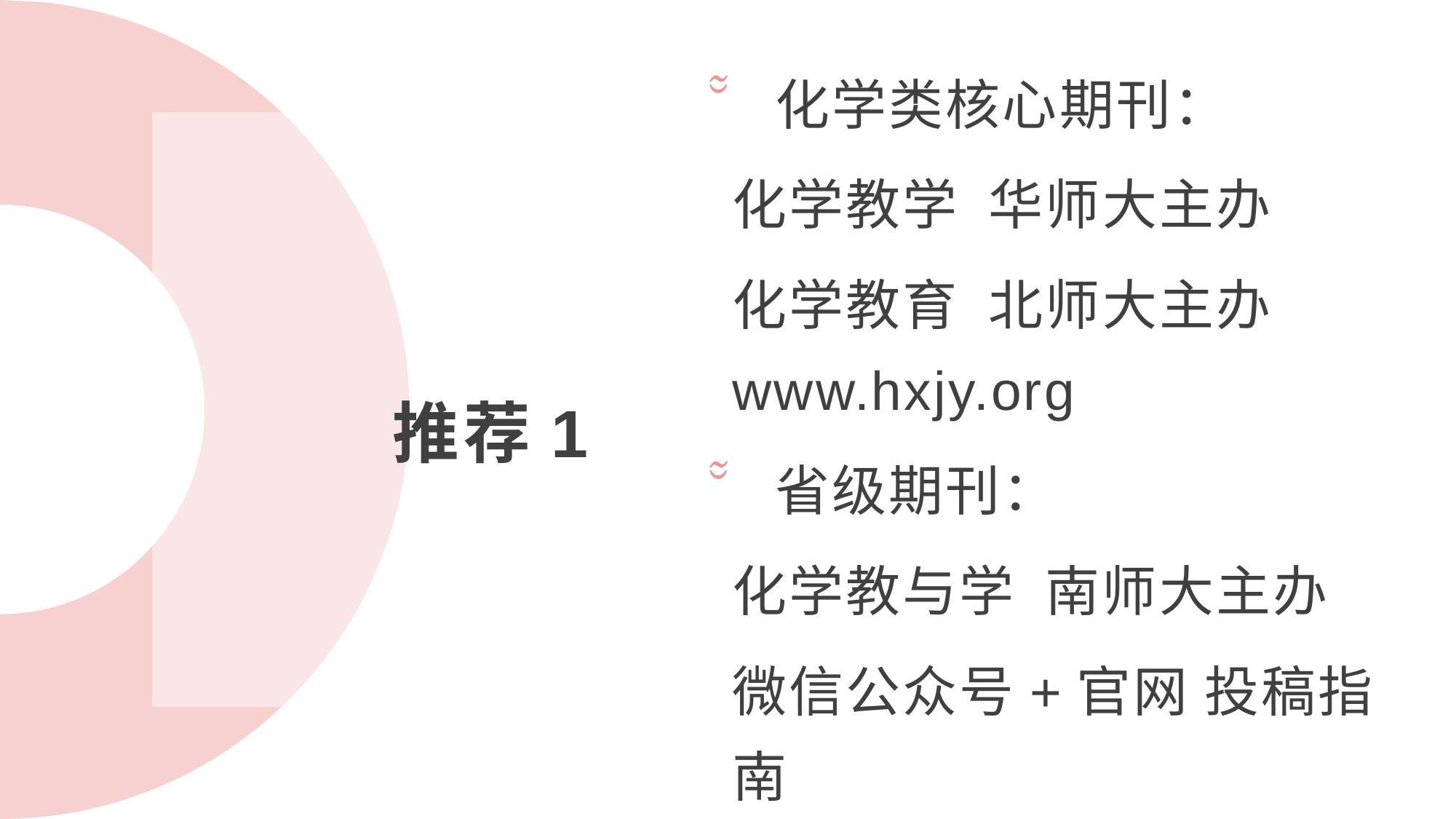

化学类核心期刊：
化学教学  华师大主办
化学教育  北师大主办 www.hxjy.org
省级期刊：
化学教与学  南师大主办
微信公众号+官网 投稿指南

      推荐1